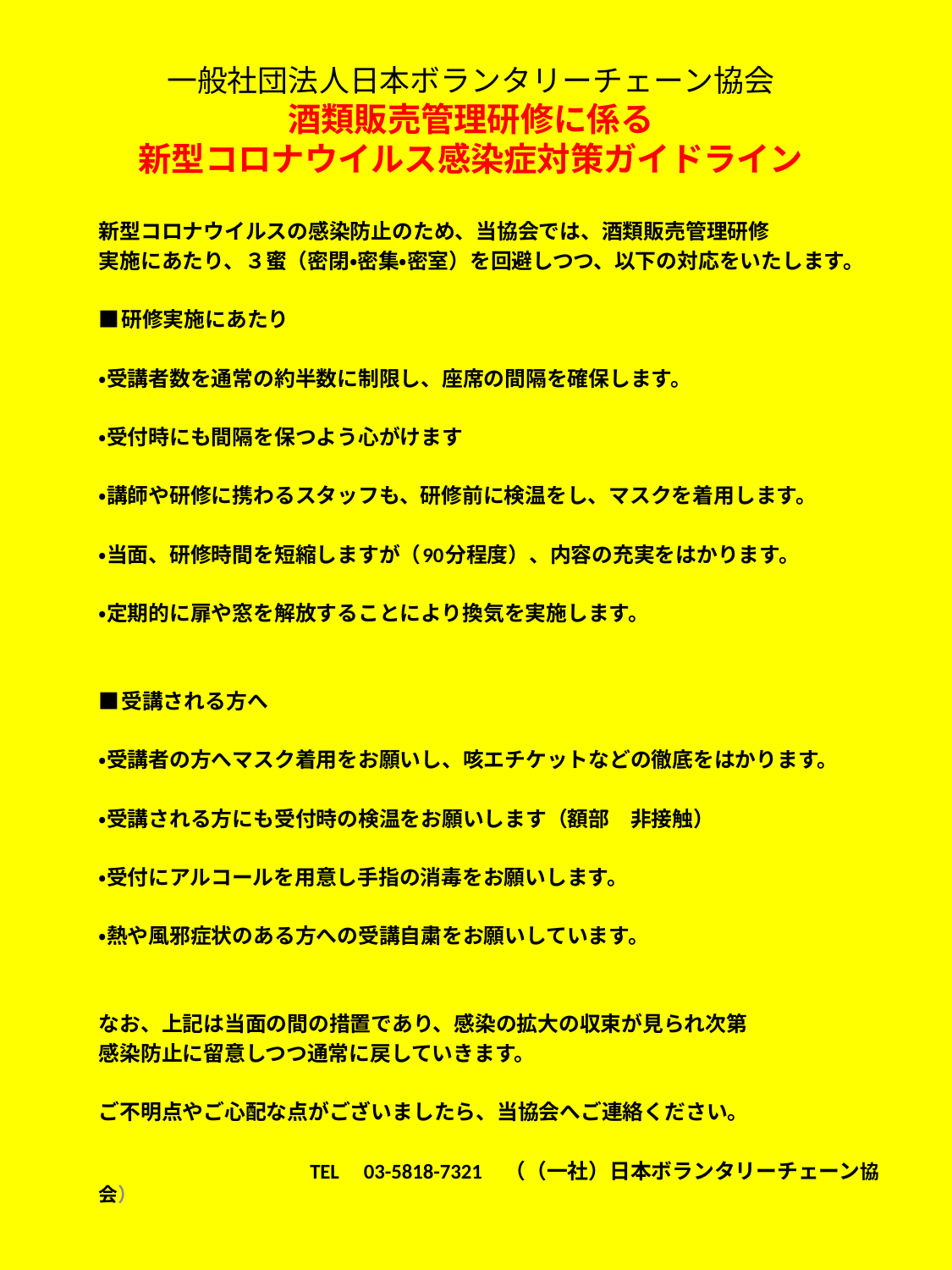

# 一般社団法人日本ボランタリーチェーン協会 酒類販売管理研修に係る 新型コロナウイルス感染症対策ガイドライン

新型コロナウイルスの感染防止のため、当協会では、酒類販売管理研修
実施にあたり、３蜜（密閉・密集・密室）を回避しつつ、以下の対応をいたします。

■研修実施にあたり

・受講者数を通常の約半数に制限し、座席の間隔を確保します。

・受付時にも間隔を保つよう心がけます

・講師や研修に携わるスタッフも、研修前に検温をし、マスクを着用します。

・当面、研修時間を短縮しますが（90分程度）、内容の充実をはかります。

・定期的に扉や窓を解放することにより換気を実施します。

■受講される方へ

・受講者の方へマスク着用をお願いし、咳エチケットなどの徹底をはかります。

・受講される方にも受付時の検温をお願いします（額部　非接触）

・受付にアルコールを用意し手指の消毒をお願いします。

・熱や風邪症状のある方への受講自粛をお願いしています。

なお、上記は当面の間の措置であり、感染の拡大の収束が見られ次第
感染防止に留意しつつ通常に戻していきます。

ご不明点やご心配な点がございましたら、当協会へご連絡ください。

　　　　　　　　　　TEL　03-5818-7321　（（一社）日本ボランタリーチェーン協会）